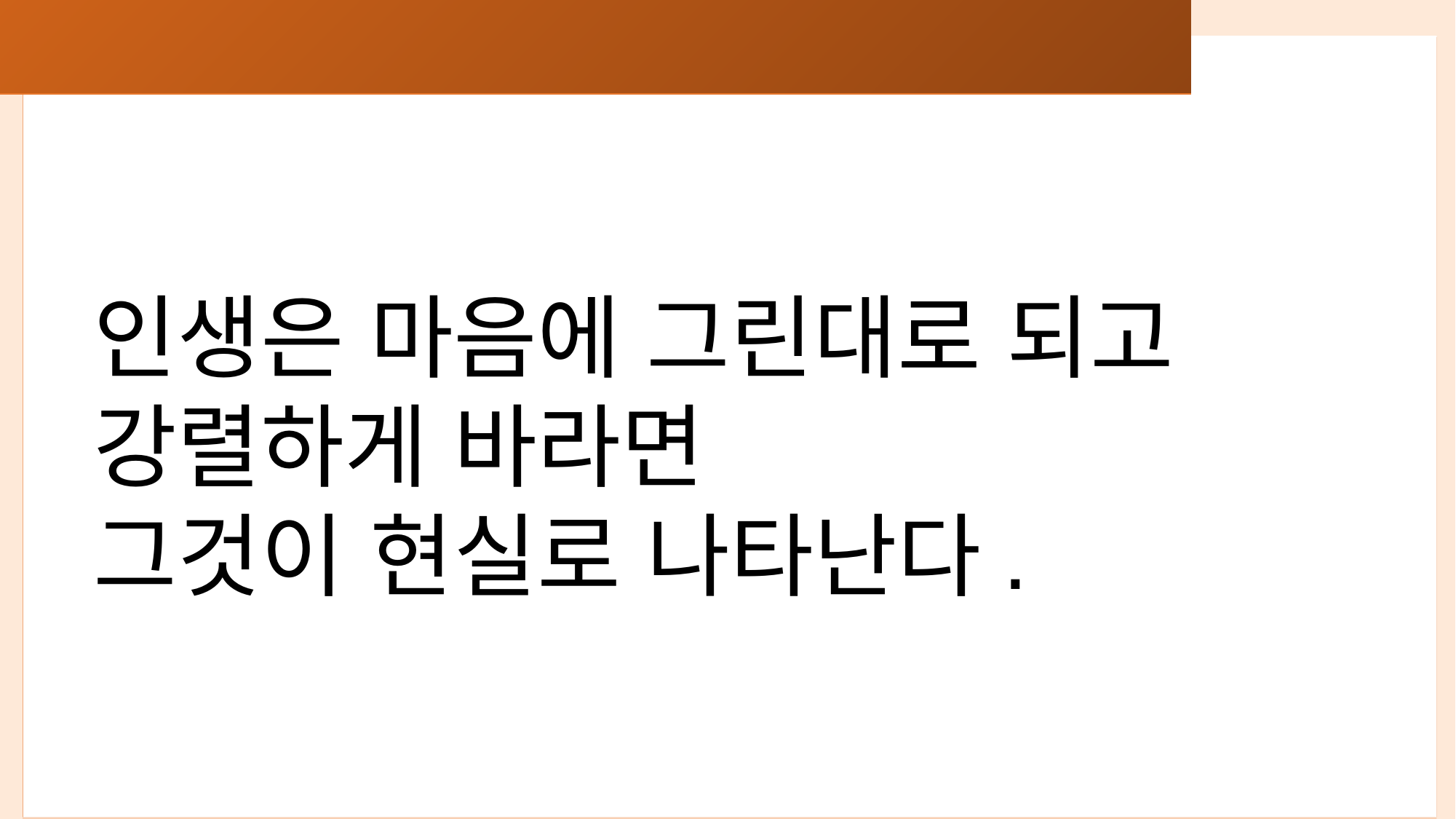

인생은 마음에 그린대로 되고
강렬하게 바라면
그것이 현실로 나타난다.
20